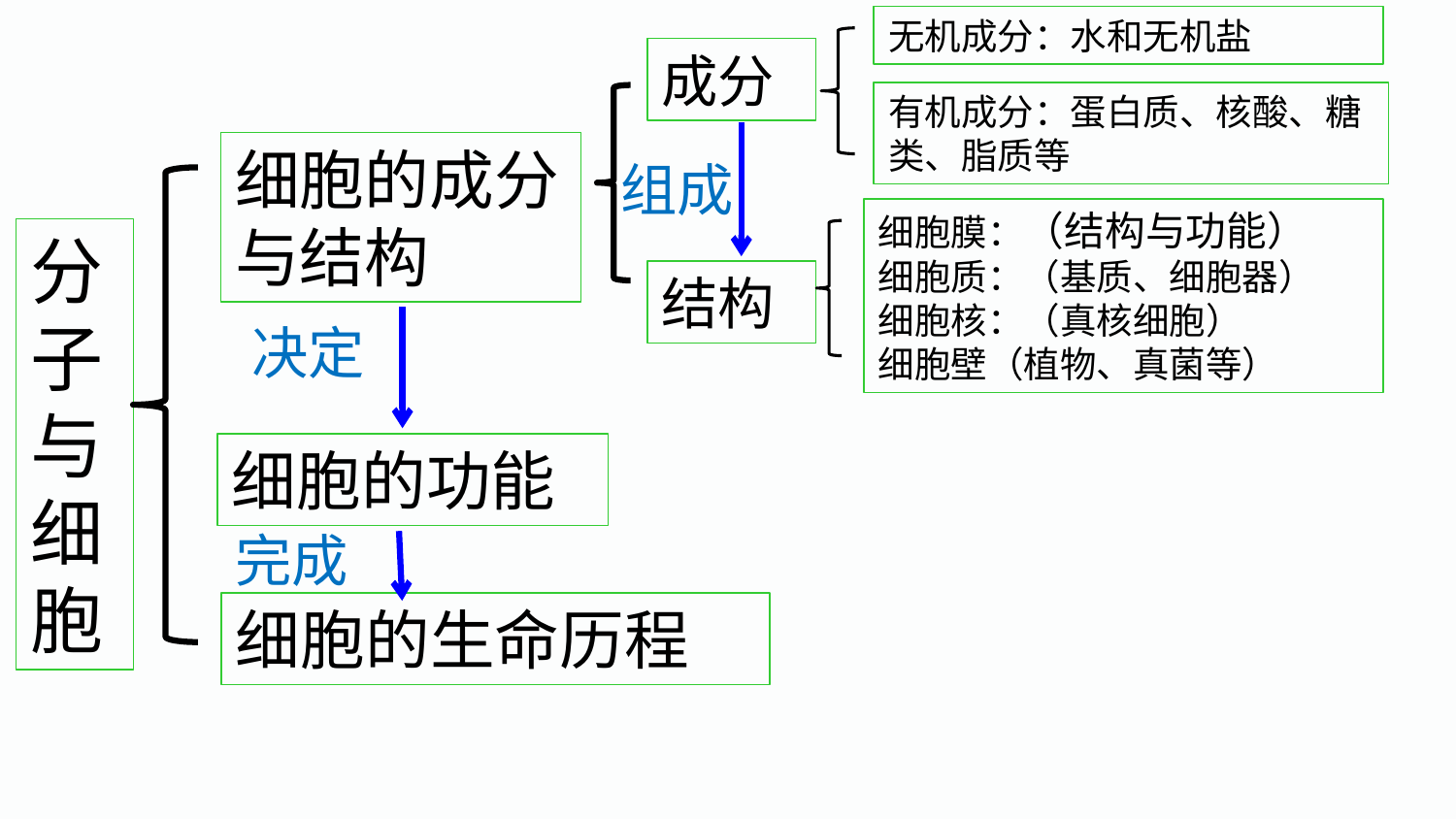

无机成分：水和无机盐

成分
有机成分：蛋白质、核酸、糖类、脂质等

细胞的成分
与结构
组成

细胞膜：（结构与功能）
细胞质：（基质、细胞器）
细胞核：（真核细胞）
细胞壁（植物、真菌等）
分
子
与
细
胞

结构
决定
细胞的功能
完成
细胞的生命历程